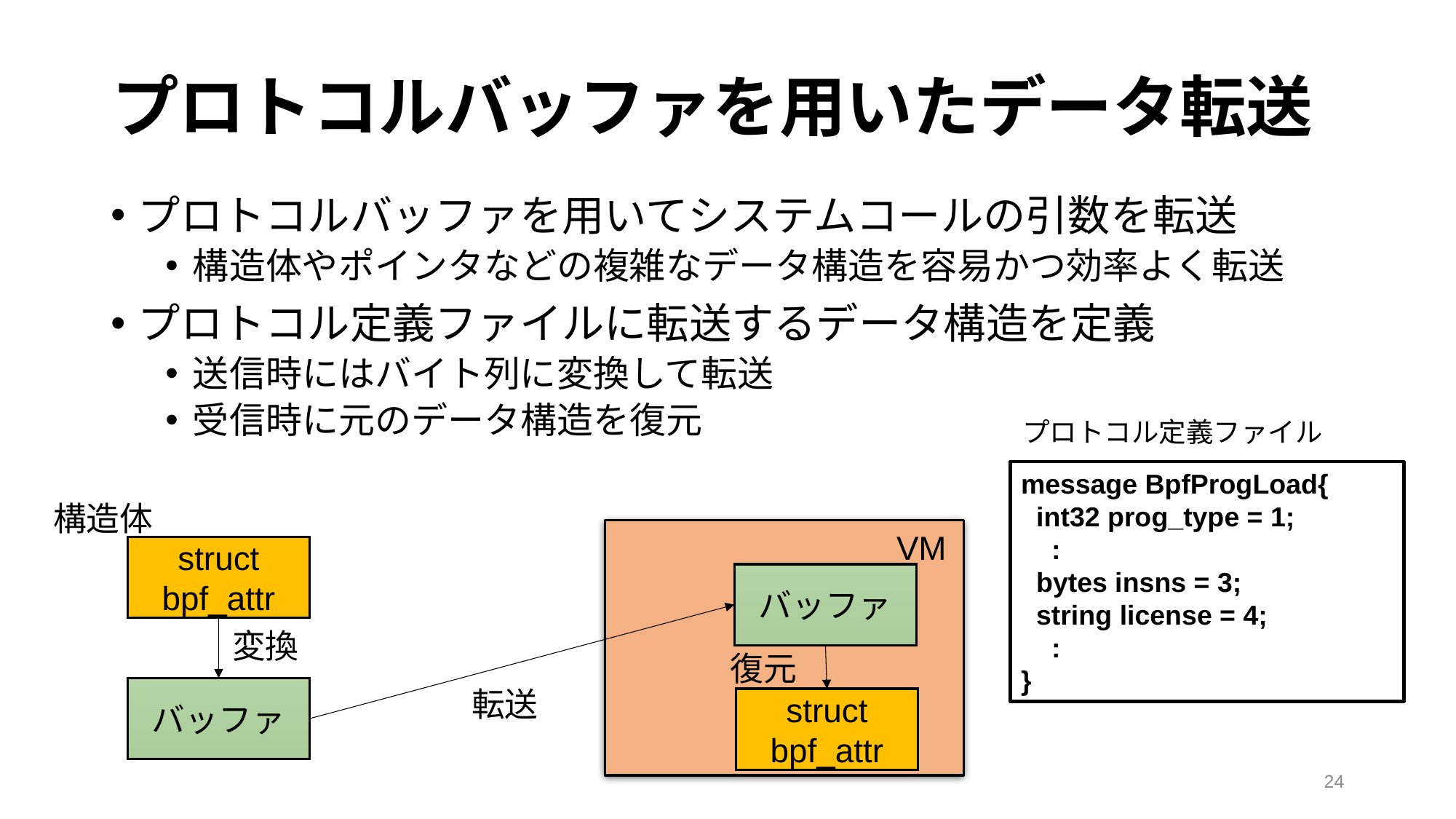

# プロトコルバッファを用いたデータ転送
プロトコルバッファを用いてシステムコールの引数を転送
構造体やポインタなどの複雑なデータ構造を容易かつ効率よく転送
プロトコル定義ファイルに転送するデータ構造を定義
送信時にはバイト列に変換して転送
受信時に元のデータ構造を復元
プロトコル定義ファイル
message BpfProgLoad{
  int32 prog_type = 1;
    :
  bytes insns = 3;
  string license = 4;
    :
}
構造体

VM
struct bpf_attr
バッファ
変換
復元
転送
バッファ
struct bpf_attr
24